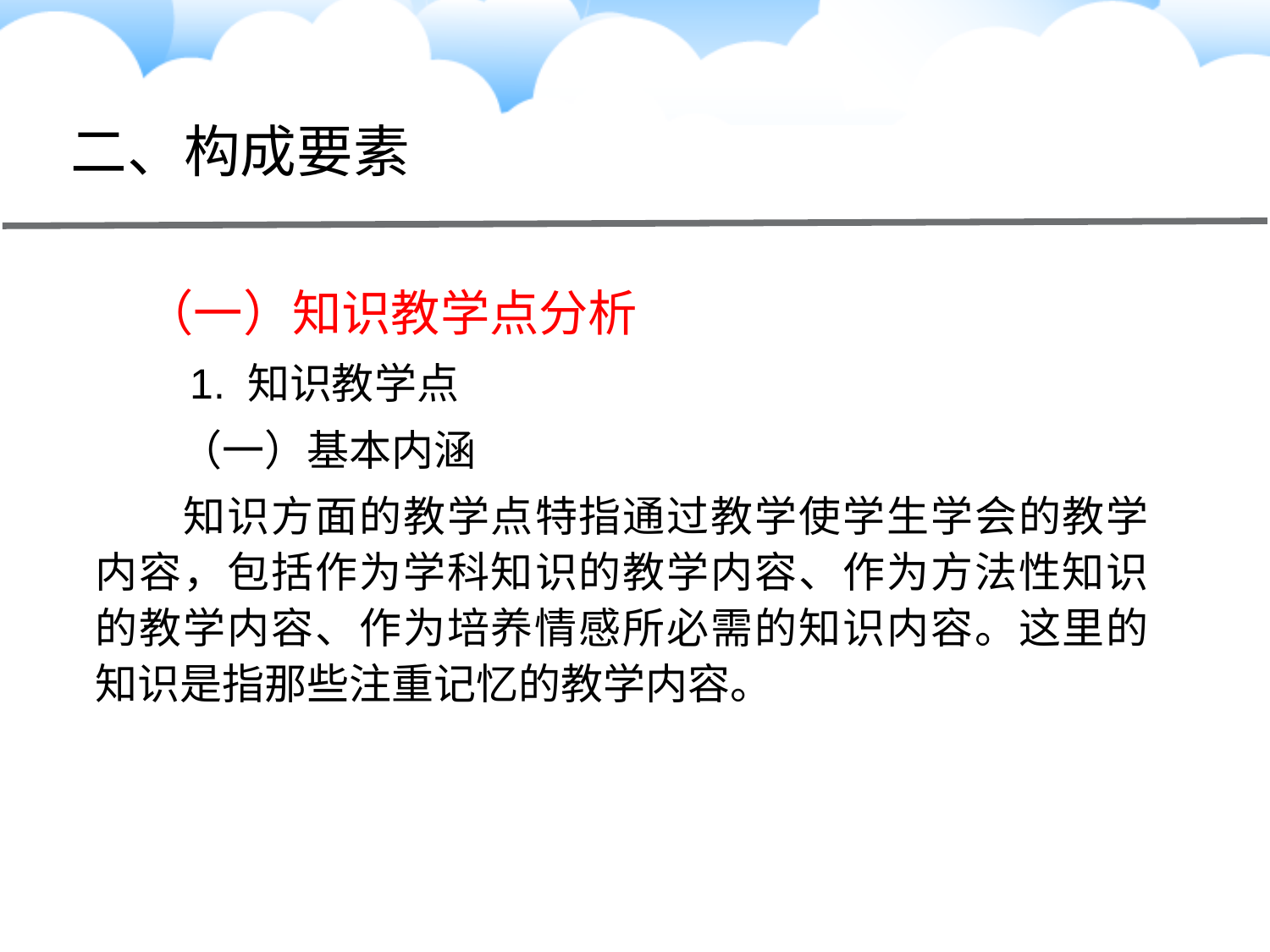

# 二、构成要素
　（一）知识教学点分析
　　1. 知识教学点
　　（一）基本内涵
　　知识方面的教学点特指通过教学使学生学会的教学内容，包括作为学科知识的教学内容、作为方法性知识的教学内容、作为培养情感所必需的知识内容。这里的知识是指那些注重记忆的教学内容。